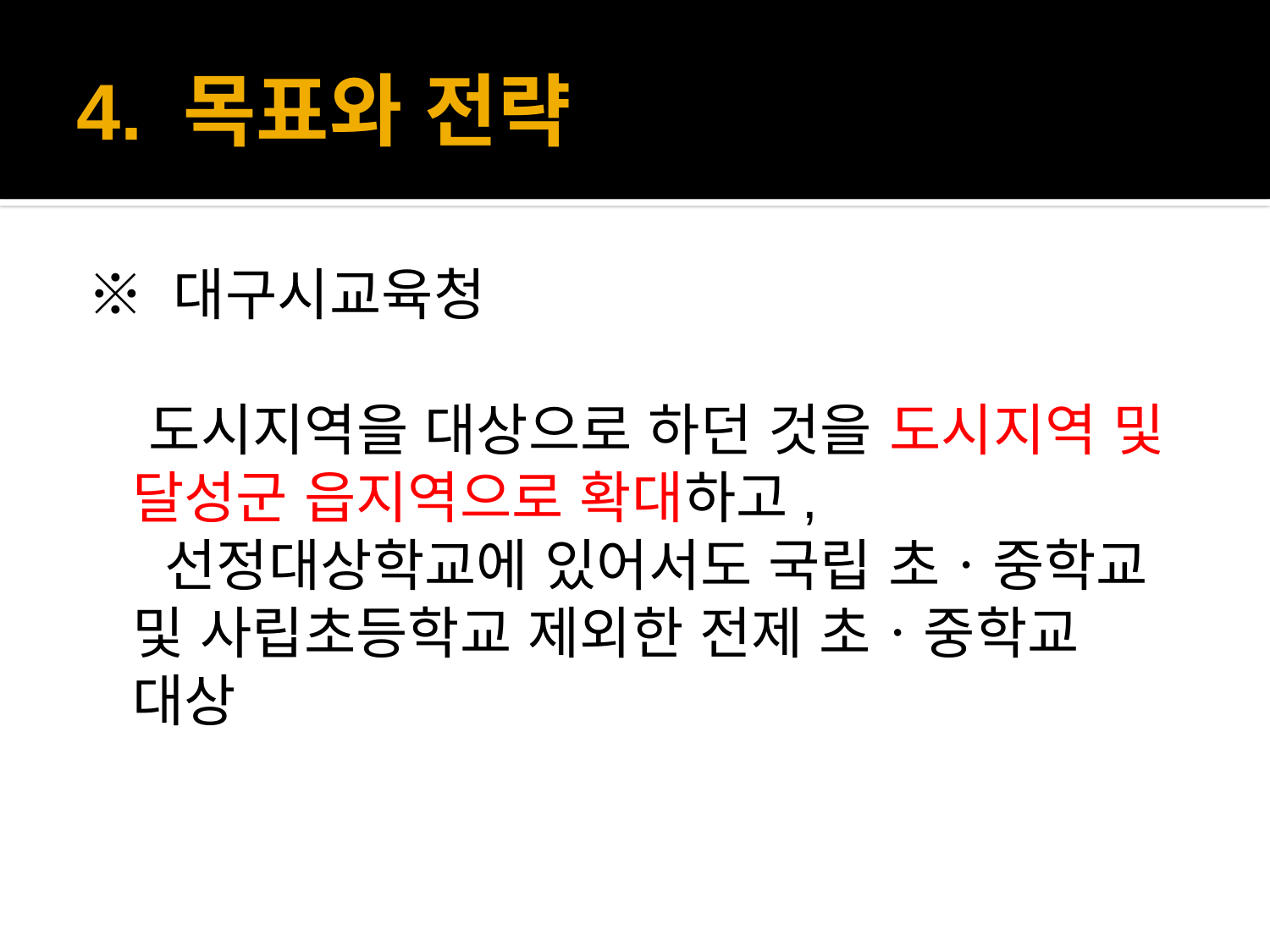

# 4. 목표와 전략
※ 대구시교육청

   도시지역을 대상으로 하던 것을 도시지역 및 달성군 읍지역으로 확대하고,
    선정대상학교에 있어서도 국립 초ㆍ중학교 및 사립초등학교 제외한 전제 초ㆍ중학교 대상